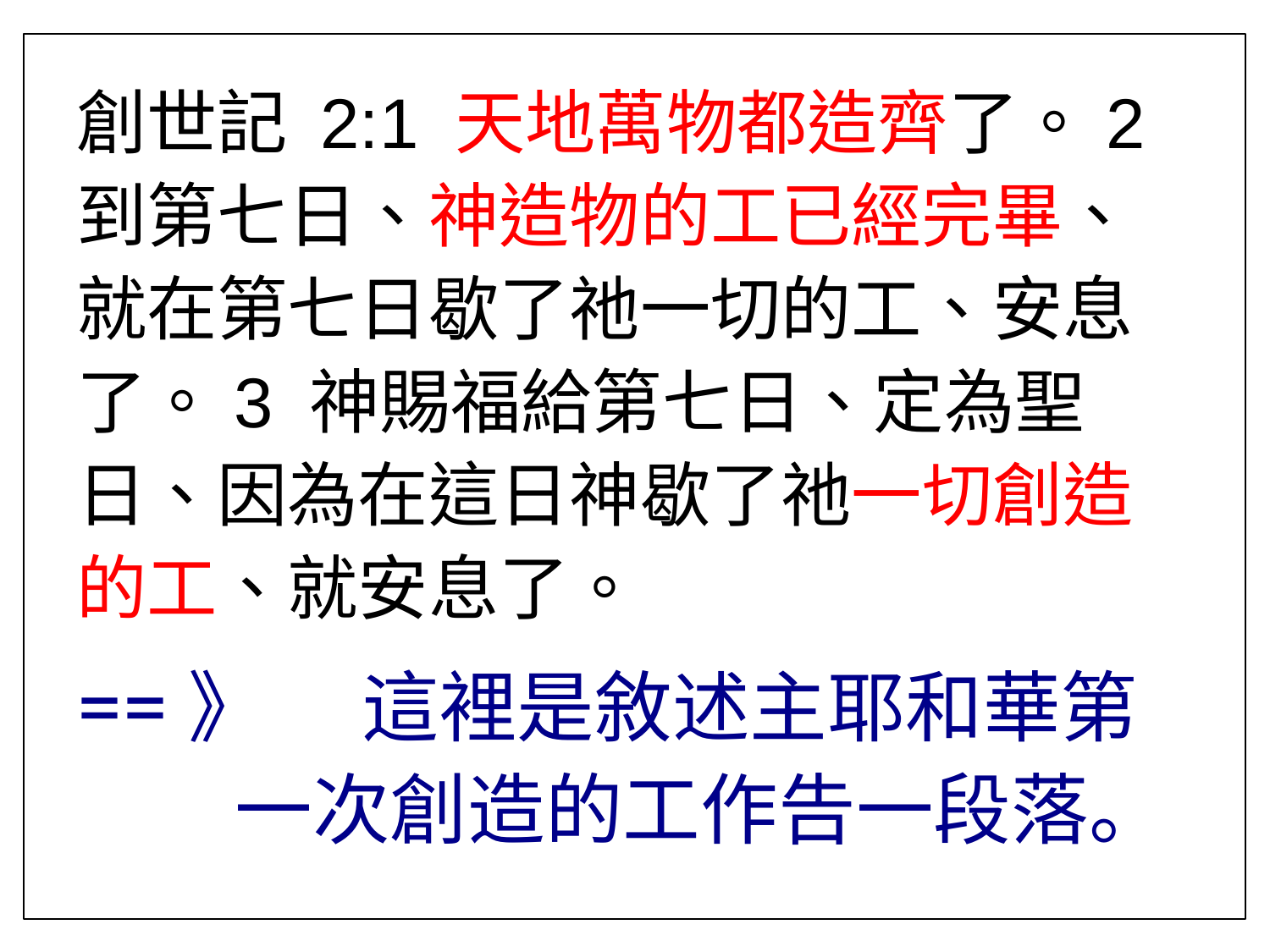

創世記 2:1 天地萬物都造齊了。2 到第七日、神造物的工已經完畢、就在第七日歇了祂一切的工、安息了。3 神賜福給第七日、定為聖日、因為在這日神歇了祂一切創造的工、就安息了。
==》	這裡是敘述主耶和華第一次創造的工作告一段落。